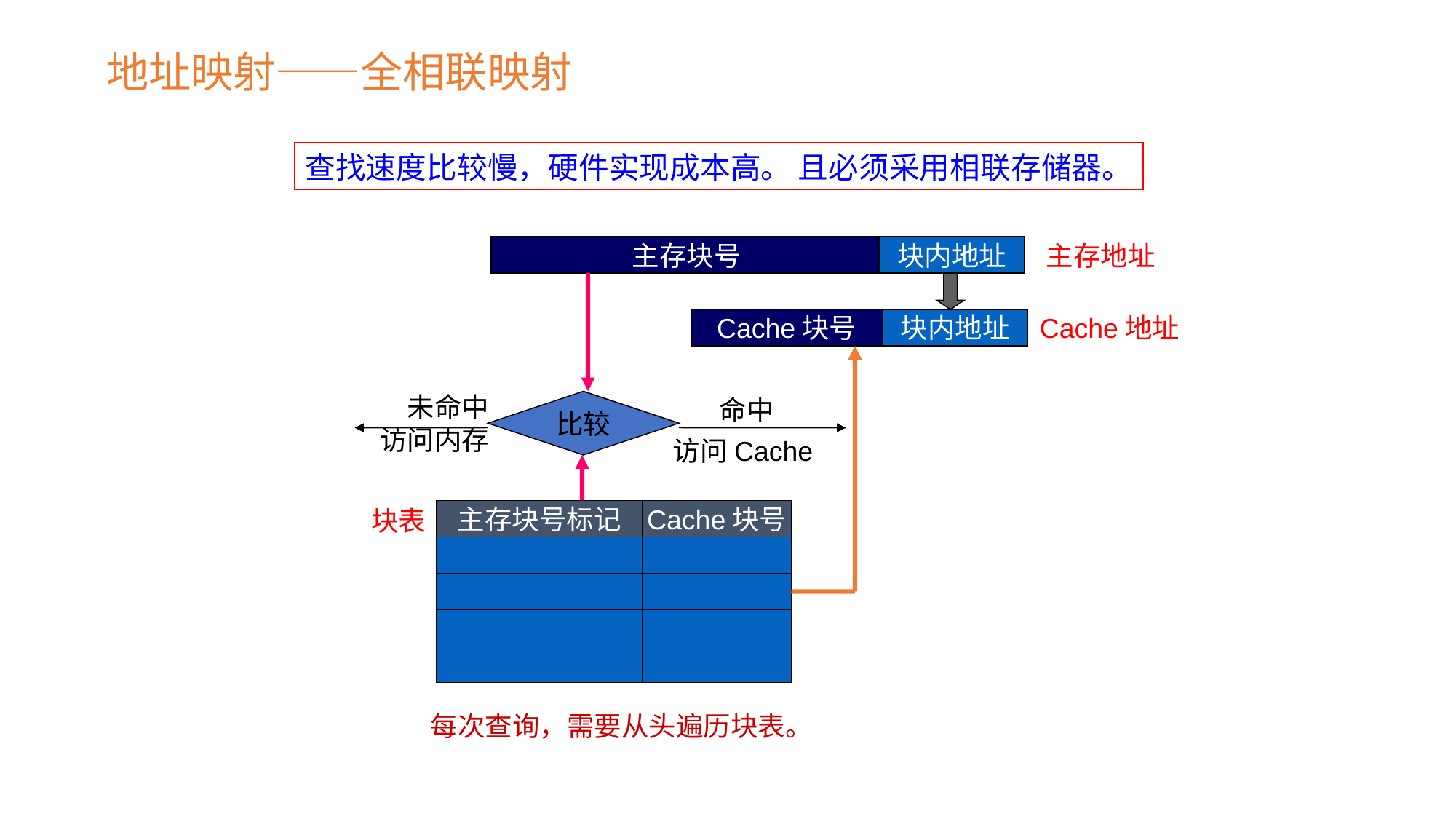

地址映射——全相联映射
查找速度比较慢，硬件实现成本高。 且必须采用相联存储器。
主存块号
块内地址
主存地址

Cache块号
块内地址
Cache地址

未命中
访问内存
命中

比较

访问Cache

块表
主存块号标记
Cache块号

每次查询，需要从头遍历块表。